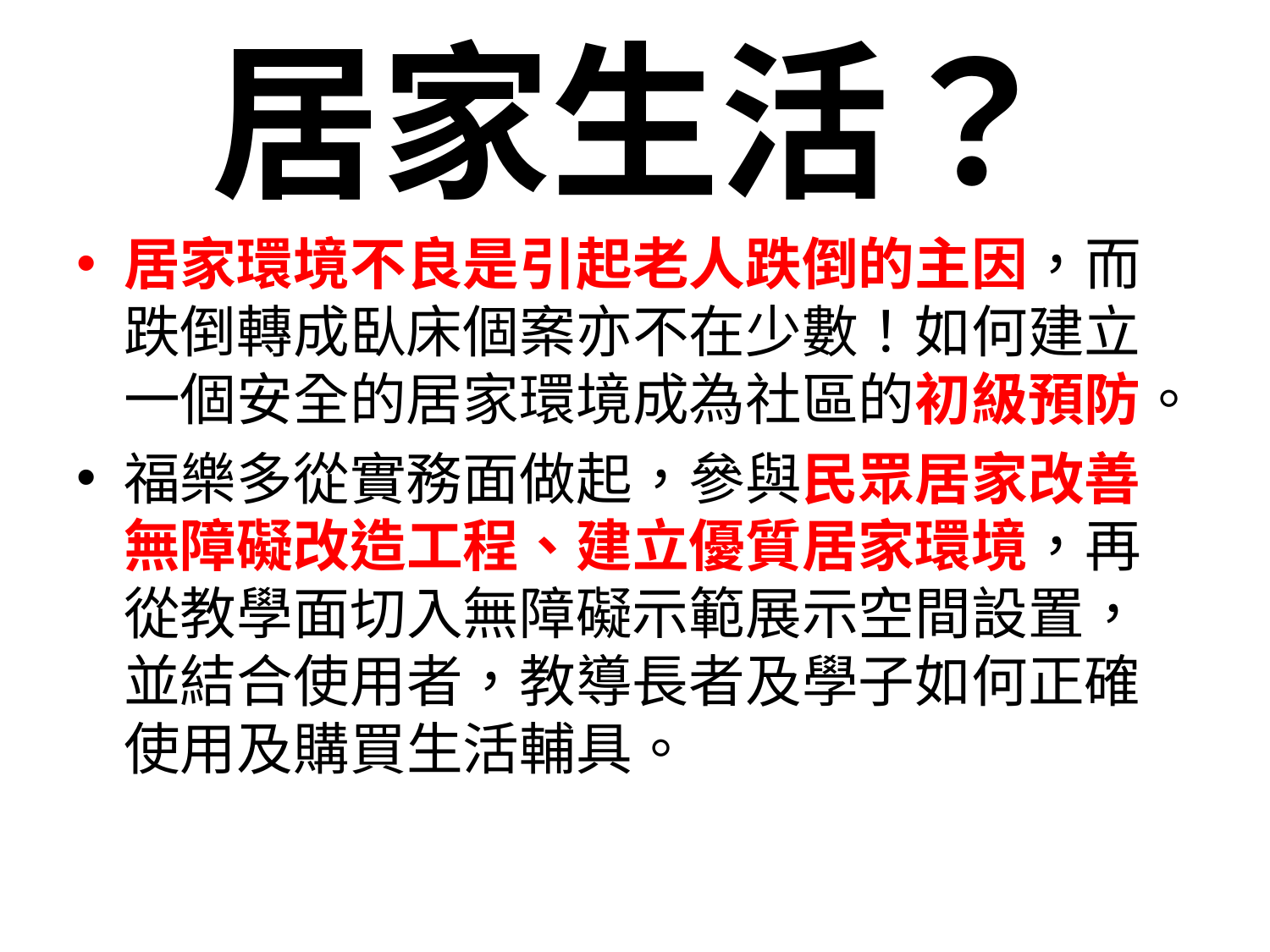

# 居家生活？
居家環境不良是引起老人跌倒的主因，而跌倒轉成臥床個案亦不在少數！如何建立一個安全的居家環境成為社區的初級預防。
福樂多從實務面做起，參與民眾居家改善無障礙改造工程、建立優質居家環境，再從教學面切入無障礙示範展示空間設置，並結合使用者，教導長者及學子如何正確使用及購買生活輔具。